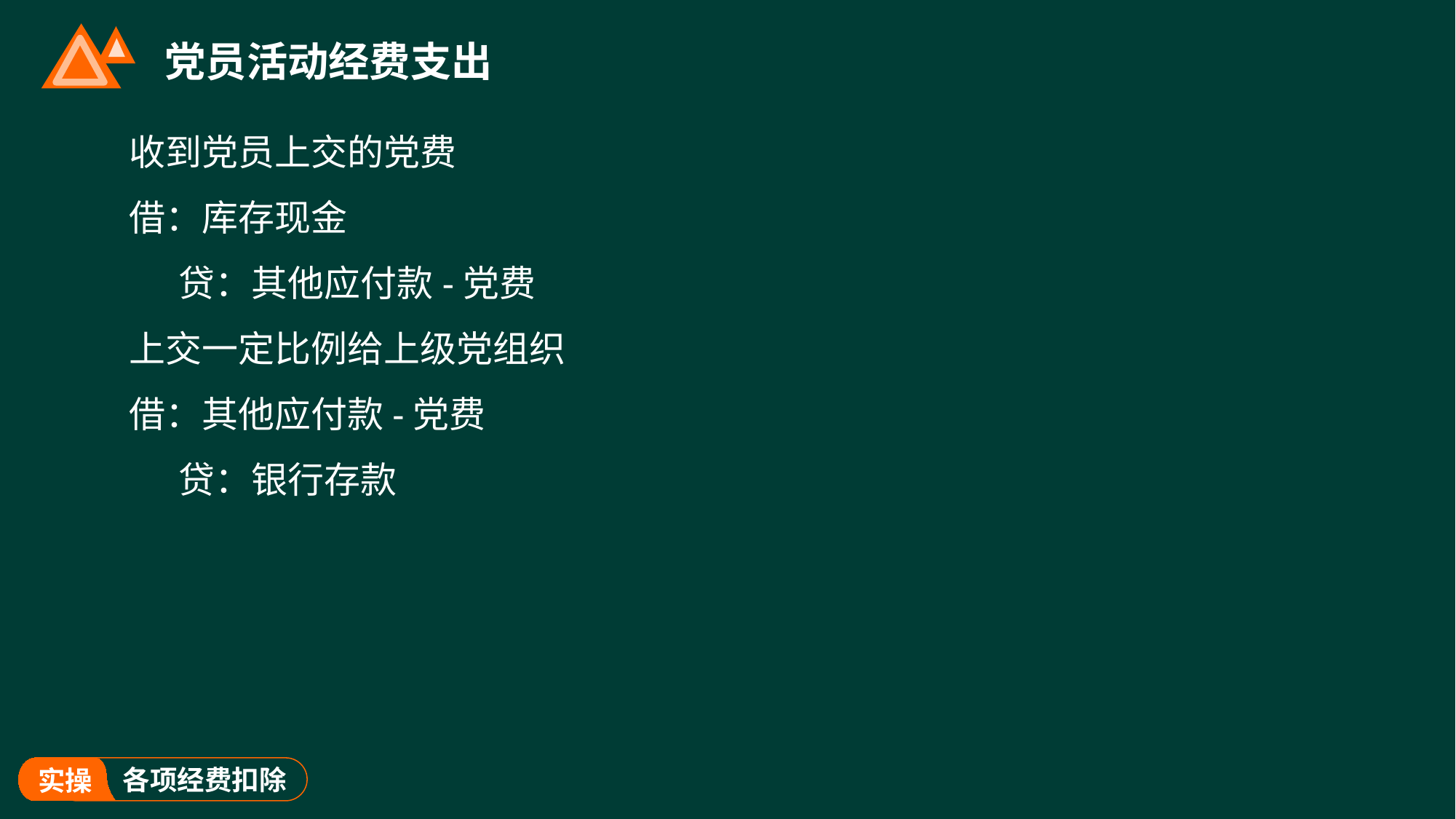

# 党员活动经费支出
收到党员上交的党费
借：库存现金
     贷：其他应付款-党费
上交一定比例给上级党组织
借：其他应付款-党费
     贷：银行存款